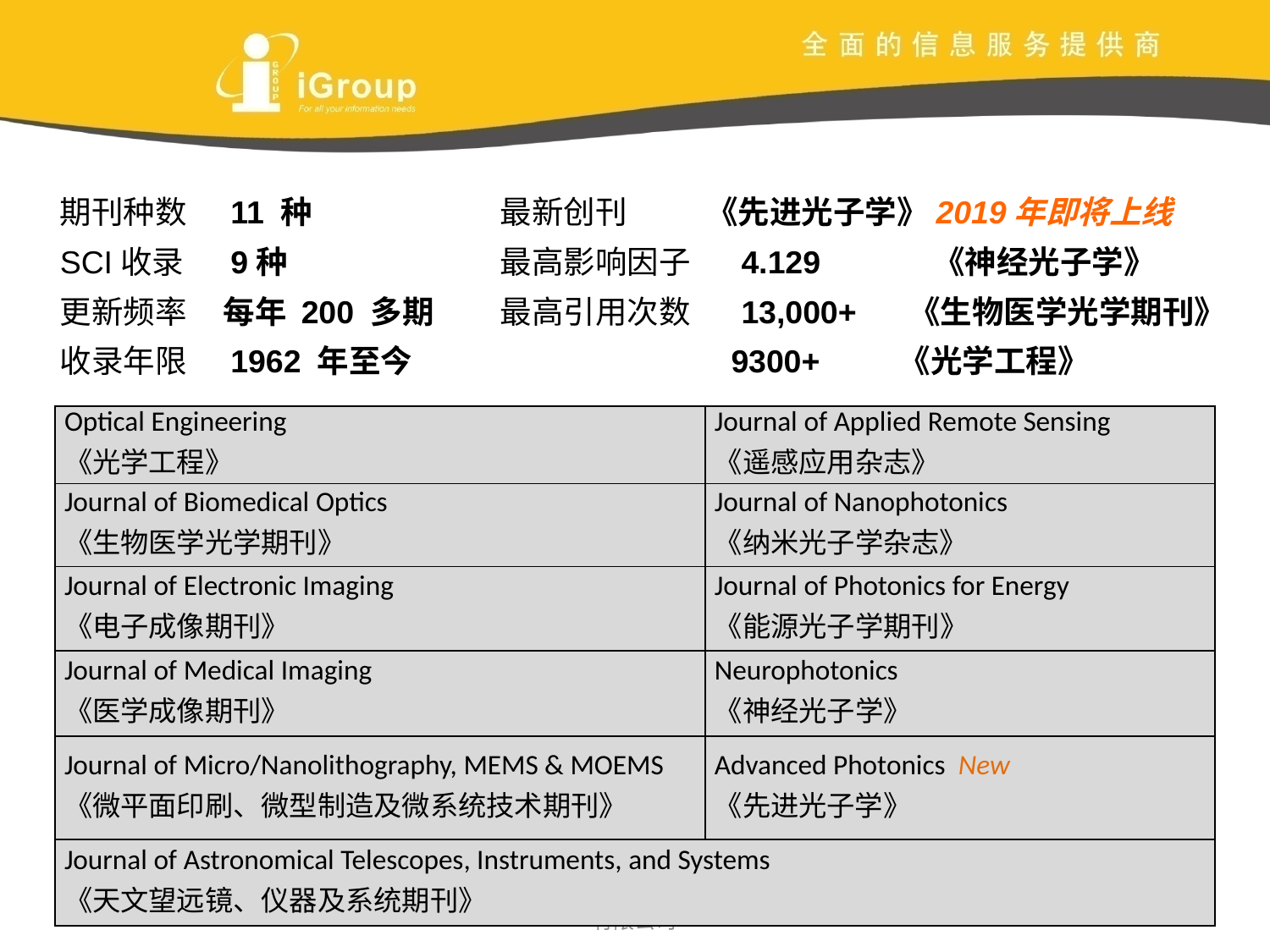

期刊种数     11 种
SCI收录	     9种
更新频率     每年 200 多期
收录年限     1962 年至今
最新创刊           《先进光子学》2019年即将上线
最高影响因子      4.129	     《神经光子学》
最高引用次数      13,000+     《生物医学光学期刊》
                          9300+        《光学工程》

| Optical Engineering 《光学工程》 | Journal of Applied Remote Sensing 《遥感应用杂志》 |
| --- | --- |
| Journal of Biomedical Optics 《生物医学光学期刊》 | Journal of Nanophotonics 《纳米光子学杂志》 |
| Journal of Electronic Imaging 《电子成像期刊》 | Journal of Photonics for Energy 《能源光子学期刊》 |
| Journal of Medical Imaging 《医学成像期刊》 | Neurophotonics 《神经光子学》 |
| Journal of Micro/Nanolithography, MEMS & MOEMS 《微平面印刷、微型制造及微系统技术期刊》 | Advanced Photonics New 《先进光子学》 |
| Journal of Astronomical Telescopes, Instruments, and Systems 《天文望远镜、仪器及系统期刊》 |  |
iGroup中国·长煦信息技术咨询（上海）有限公司
13